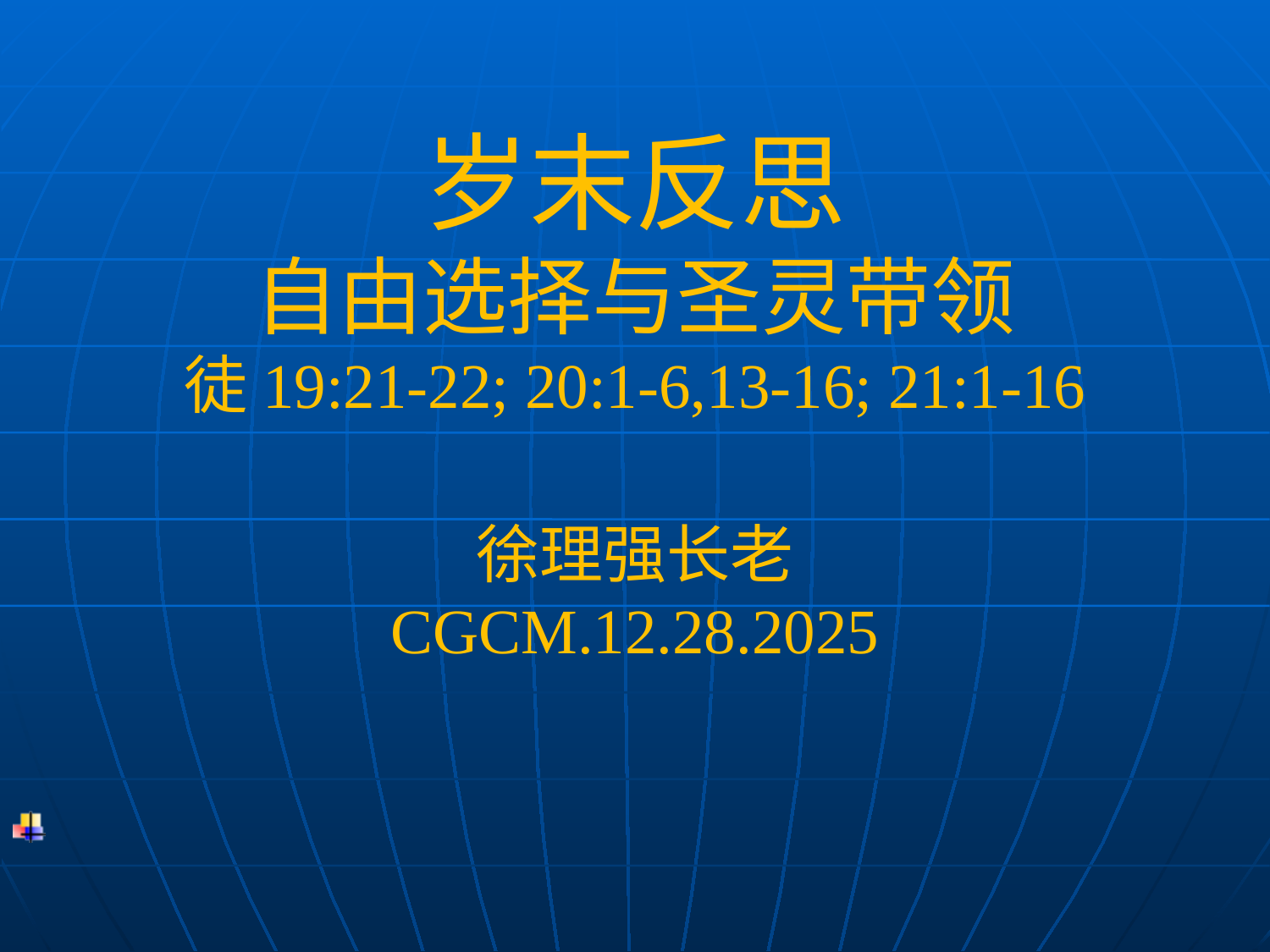

岁末反思
自由选择与圣灵带领
徒19:21-22; 20:1-6,13-16; 21:1-16
徐理强长老
CGCM.12.28.2025